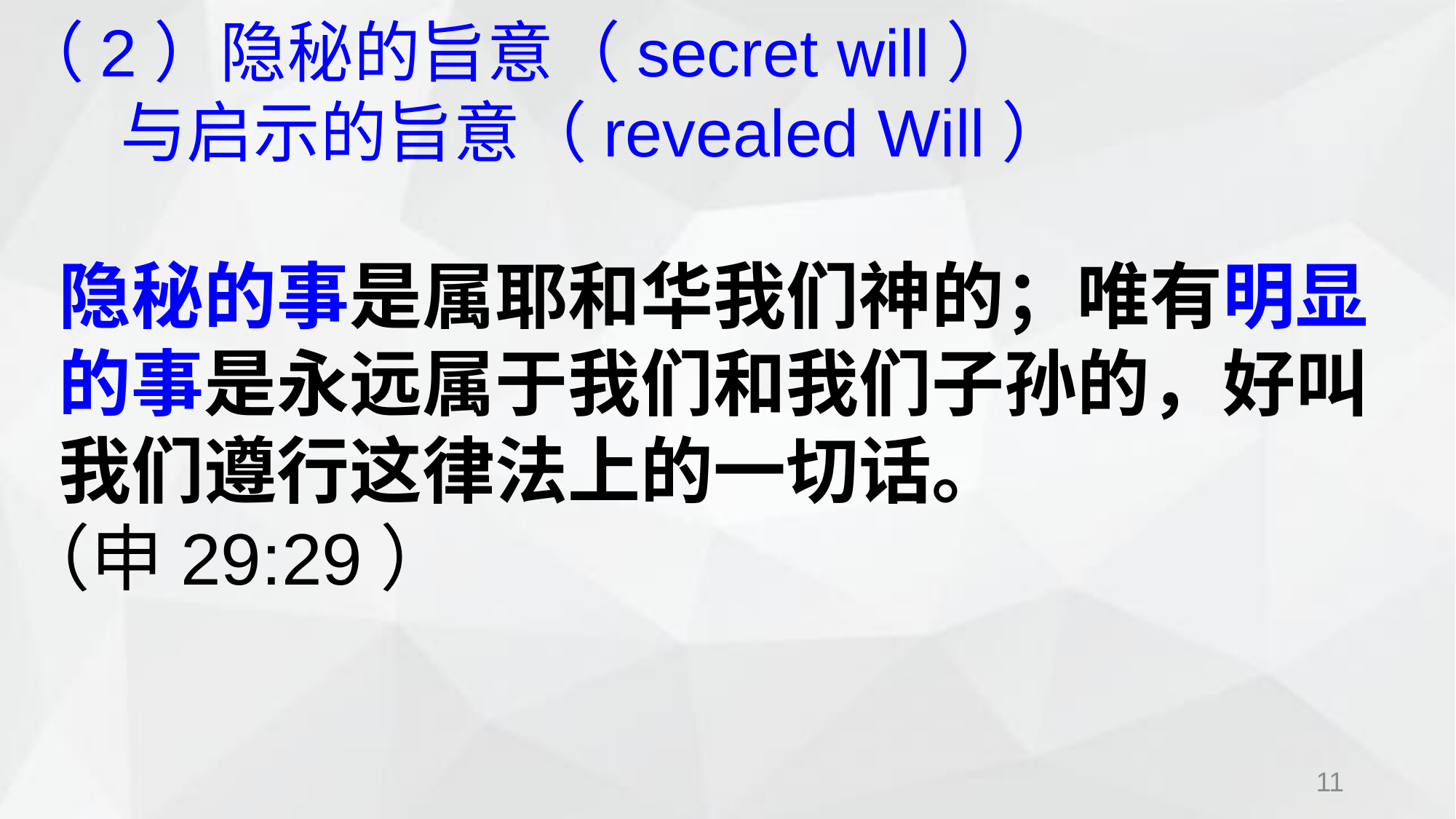

（2）隐秘的旨意（secret will）
	与启示的旨意（revealed Will）

隐秘的事是属耶和华我们神的；唯有明显的事是永远属于我们和我们子孙的，好叫我们遵行这律法上的一切话。
（申29:29）

11